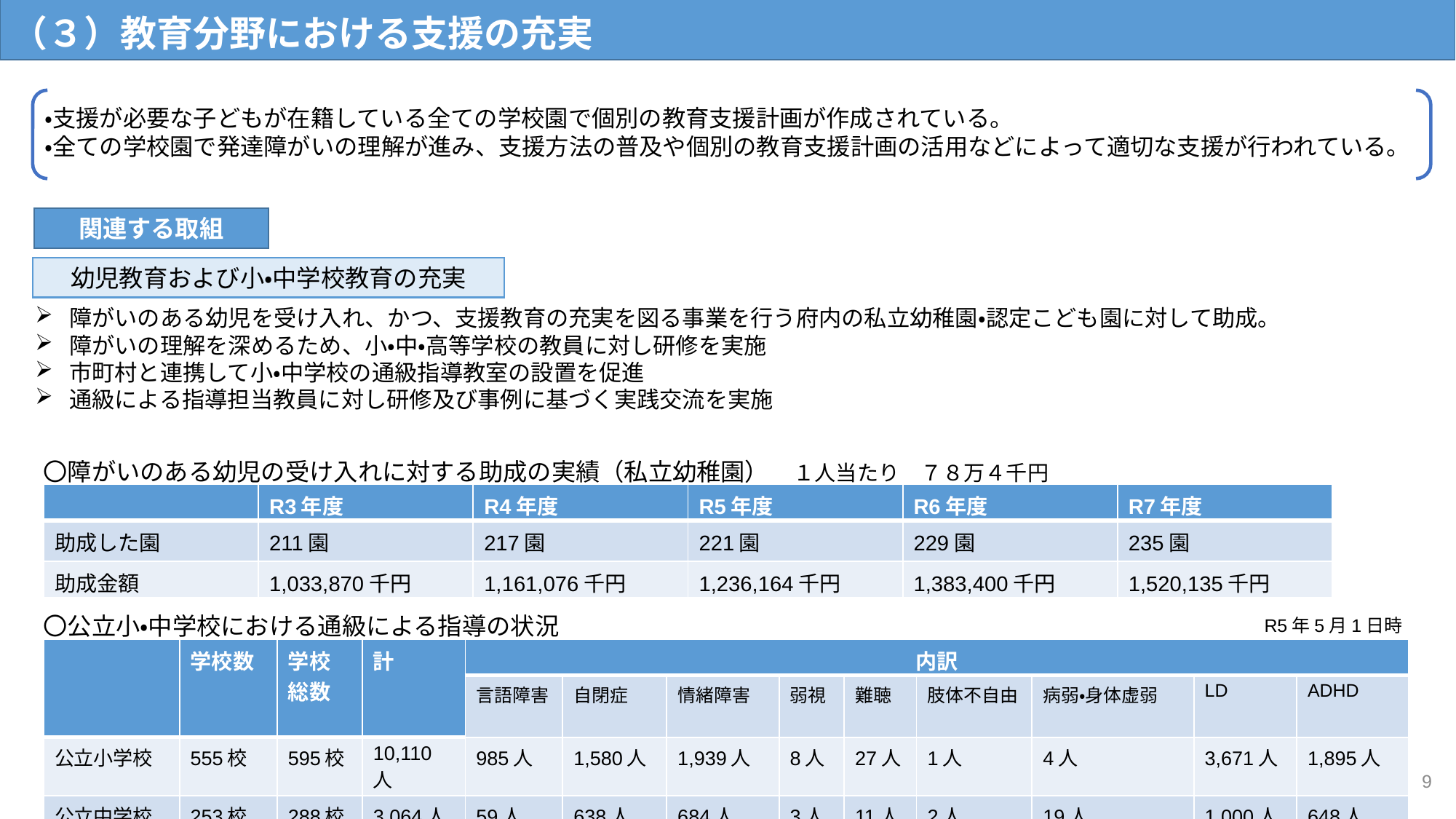

（３）教育分野における支援の充実

・支援が必要な子どもが在籍している全ての学校園で個別の教育支援計画が作成されている。
・全ての学校園で発達障がいの理解が進み、支援方法の普及や個別の教育支援計画の活用などによって適切な支援が行われている。
関連する取組
幼児教育および小・中学校教育の充実
障がいのある幼児を受け入れ、かつ、支援教育の充実を図る事業を行う府内の私立幼稚園・認定こども園に対して助成。
障がいの理解を深めるため、小・中・高等学校の教員に対し研修を実施
市町村と連携して小・中学校の通級指導教室の設置を促進
通級による指導担当教員に対し研修及び事例に基づく実践交流を実施
〇障がいのある幼児の受け入れに対する助成の実績（私立幼稚園）　１人当たり　７８万４千円
|  | R3年度 | R4年度 | R5年度 | R6年度 | R7年度 |
| --- | --- | --- | --- | --- | --- |
| 助成した園 | 211園 | 217園 | 221園 | 229園 | 235園 |
| 助成金額 | 1,033,870千円 | 1,161,076千円 | 1,236,164千円 | 1,383,400千円 | 1,520,135千円 |
〇公立小・中学校における通級による指導の状況
R5年5月1日時点
|  | 学校数 | 学校総数 | 計 | 内訳 |  |  |  |  |  |  |  |  |
| --- | --- | --- | --- | --- | --- | --- | --- | --- | --- | --- | --- | --- |
|  | 学校数 | 学校総数 | 計 | 言語障害 | 自閉症 | 情緒障害 | 弱視 | 難聴 | 肢体不自由 | 病弱・身体虚弱 | LD | ADHD |
| 公立小学校 | 555校 | 595校 | 10,110人 | 985人 | 1,580人 | 1,939人 | 8人 | 27人 | 1人 | 4人 | 3,671人 | 1,895人 |
| 公立中学校 | 253校 | 288校 | 3,064人 | 59人 | 638人 | 684人 | 3人 | 11人 | 2人 | 19人 | 1,000人 | 648人 |
9